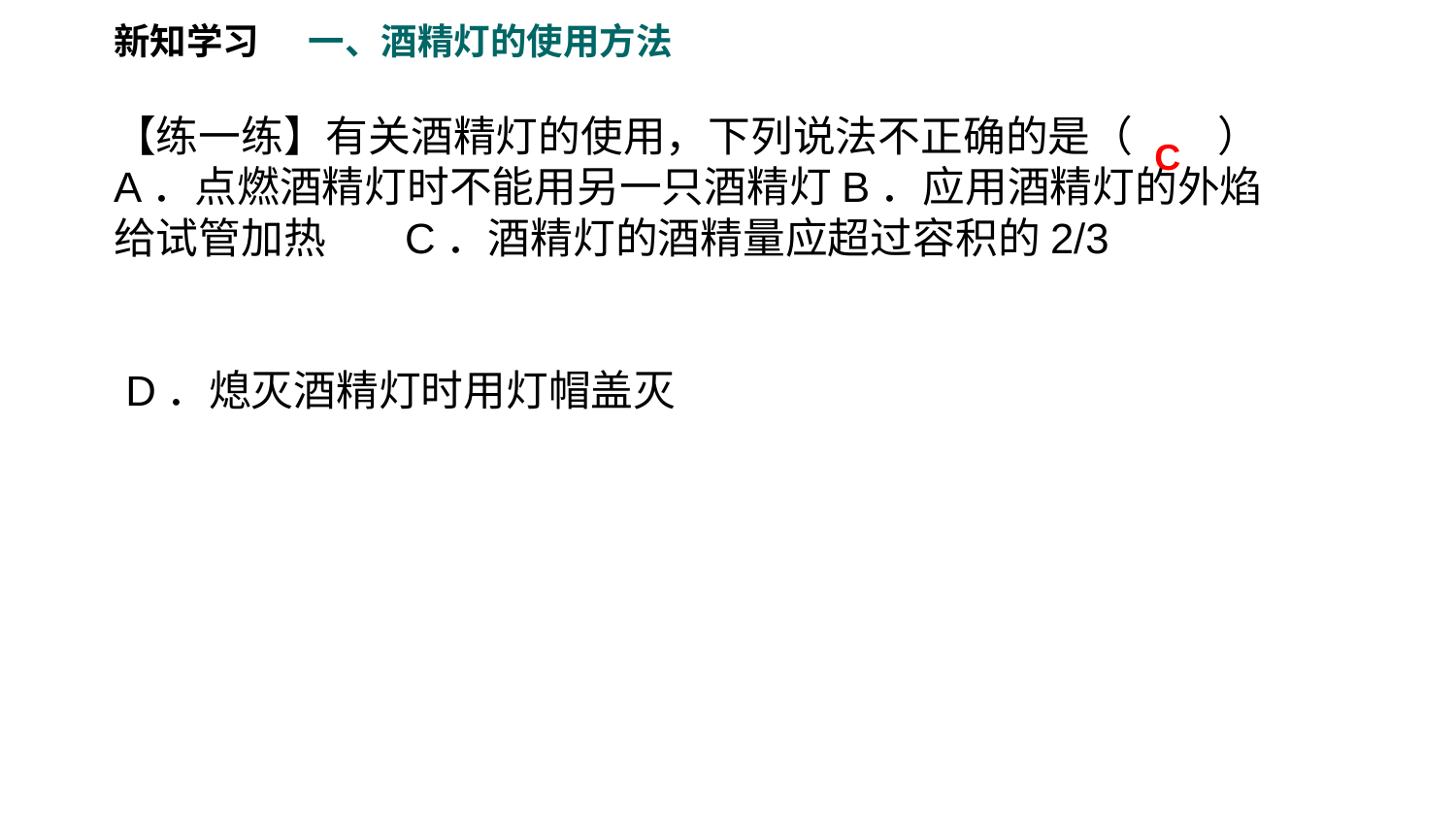

新知学习
一、酒精灯的使用方法
【练一练】有关酒精灯的使用，下列说法不正确的是（　　）A．点燃酒精灯时不能用另一只酒精灯	B．应用酒精灯的外焰给试管加热	C．酒精灯的酒精量应超过容积的2/3

 D．熄灭酒精灯时用灯帽盖灭

C